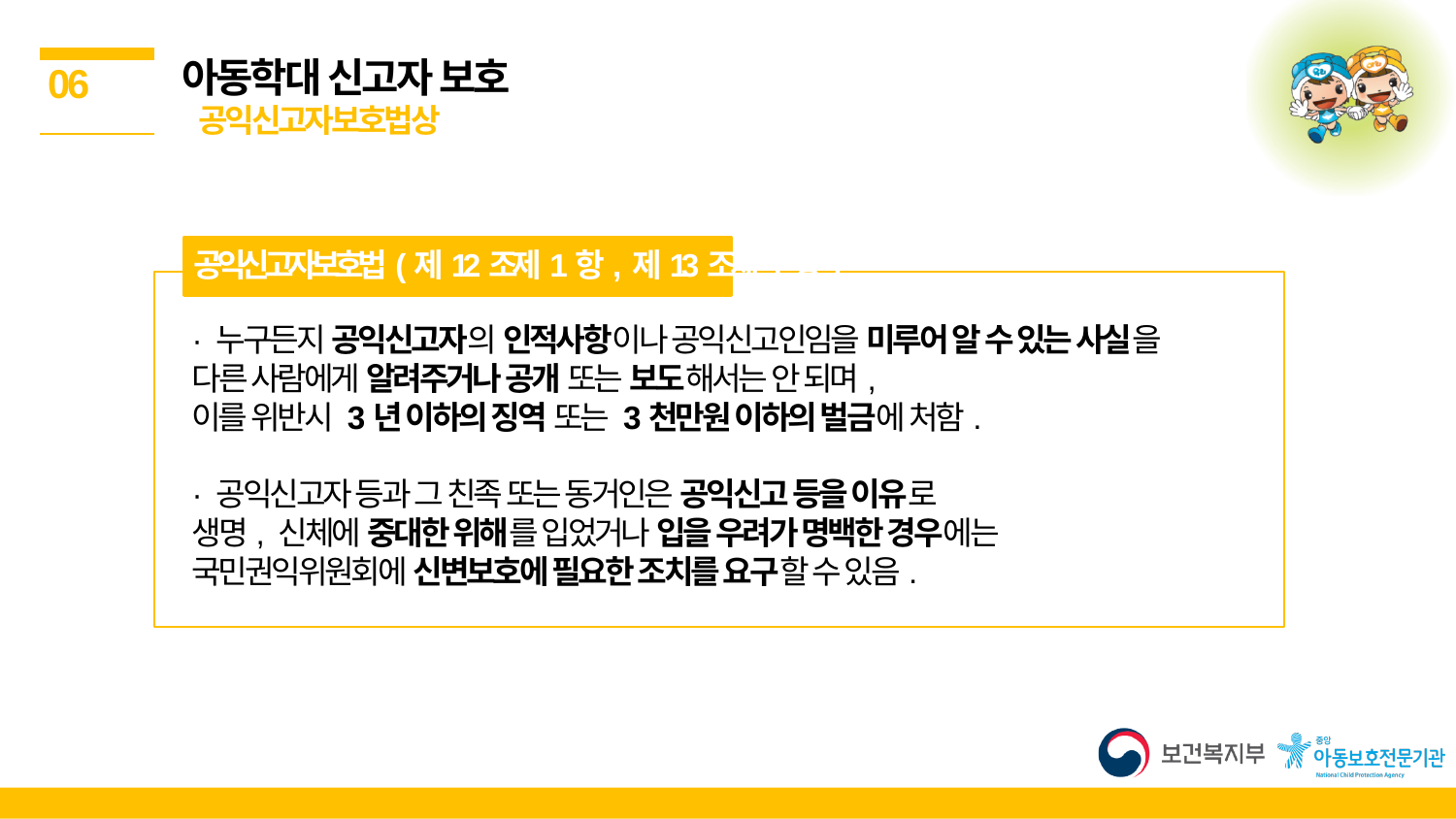

아동학대 신고자 보호
 공익신고자보호법상
06
공익신고자보호법(제12조제1항, 제13조제1항)

· 누구든지 공익신고자의 인적사항이나 공익신고인임을 미루어 알 수 있는 사실을
다른 사람에게 알려주거나 공개 또는 보도해서는 안 되며,
이를 위반시 3년 이하의 징역 또는 3천만원 이하의 벌금에 처함.
· 공익신고자 등과 그 친족 또는 동거인은 공익신고 등을 이유로
생명, 신체에 중대한 위해를 입었거나 입을 우려가 명백한 경우에는
국민권익위원회에 신변보호에 필요한 조치를 요구할 수 있음.